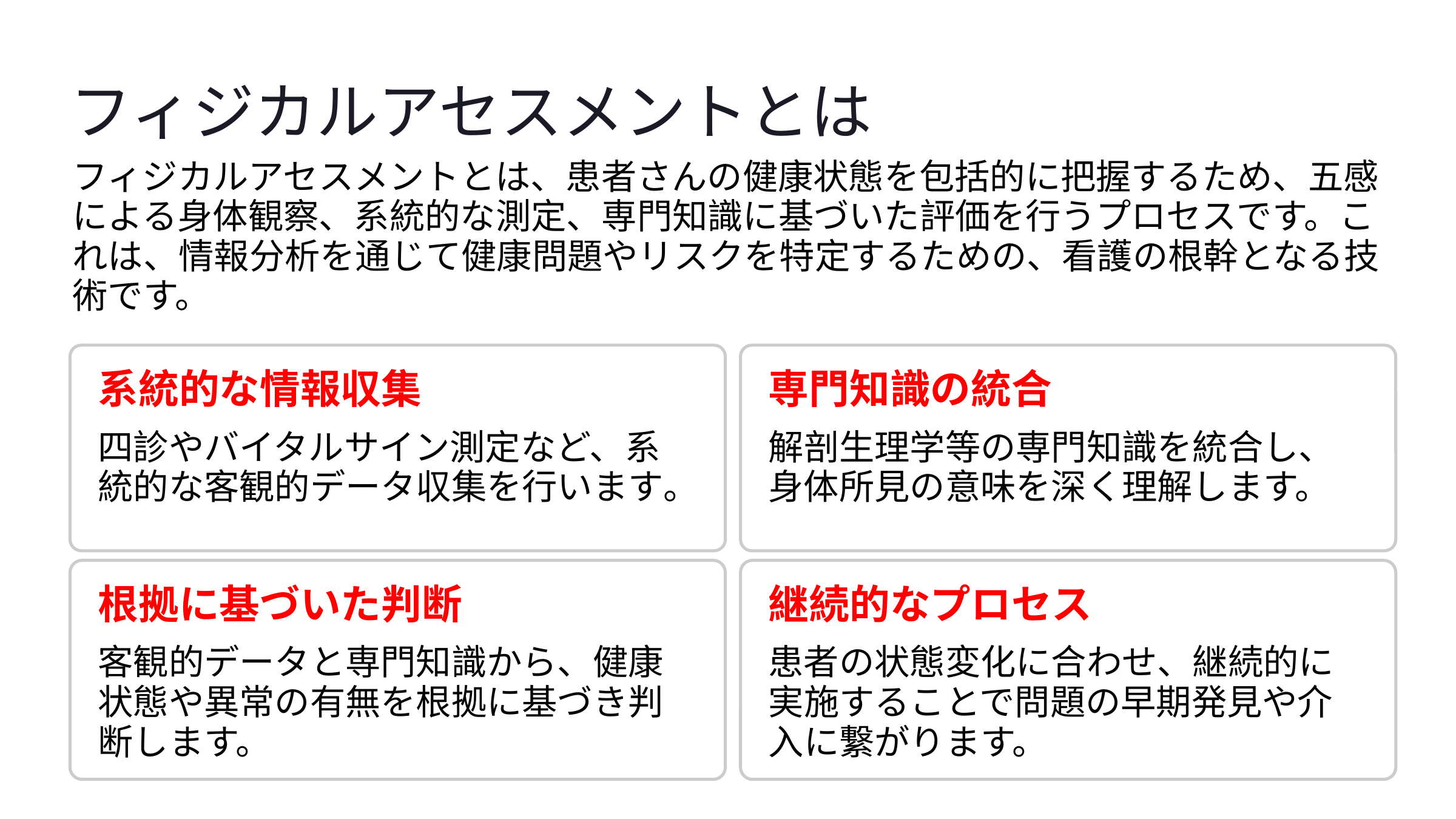

フィジカルアセスメントとは
フィジカルアセスメントとは、患者さんの健康状態を包括的に把握するため、五感による身体観察、系統的な測定、専門知識に基づいた評価を行うプロセスです。これは、情報分析を通じて健康問題やリスクを特定するための、看護の根幹となる技術です。

系統的な情報収集
専門知識の統合
四診やバイタルサイン測定など、系統的な客観的データ収集を行います。
解剖生理学等の専門知識を統合し、身体所見の意味を深く理解します。

根拠に基づいた判断
継続的なプロセス
客観的データと専門知識から、健康状態や異常の有無を根拠に基づき判断します。
患者の状態変化に合わせ、継続的に実施することで問題の早期発見や介入に繋がります。